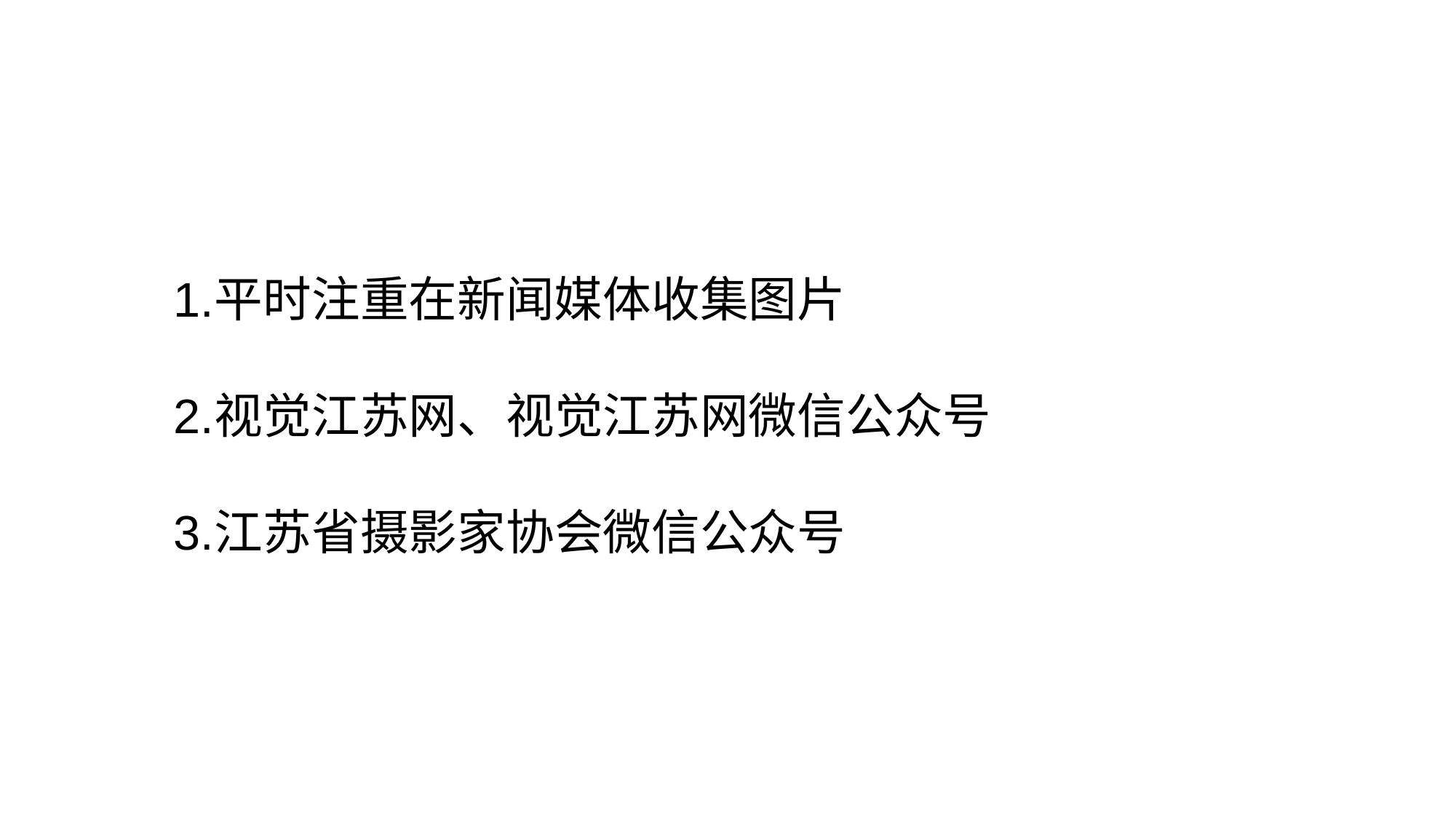

平时注重在新闻媒体收集图片

视觉江苏网、视觉江苏网微信公众号

江苏省摄影家协会微信公众号